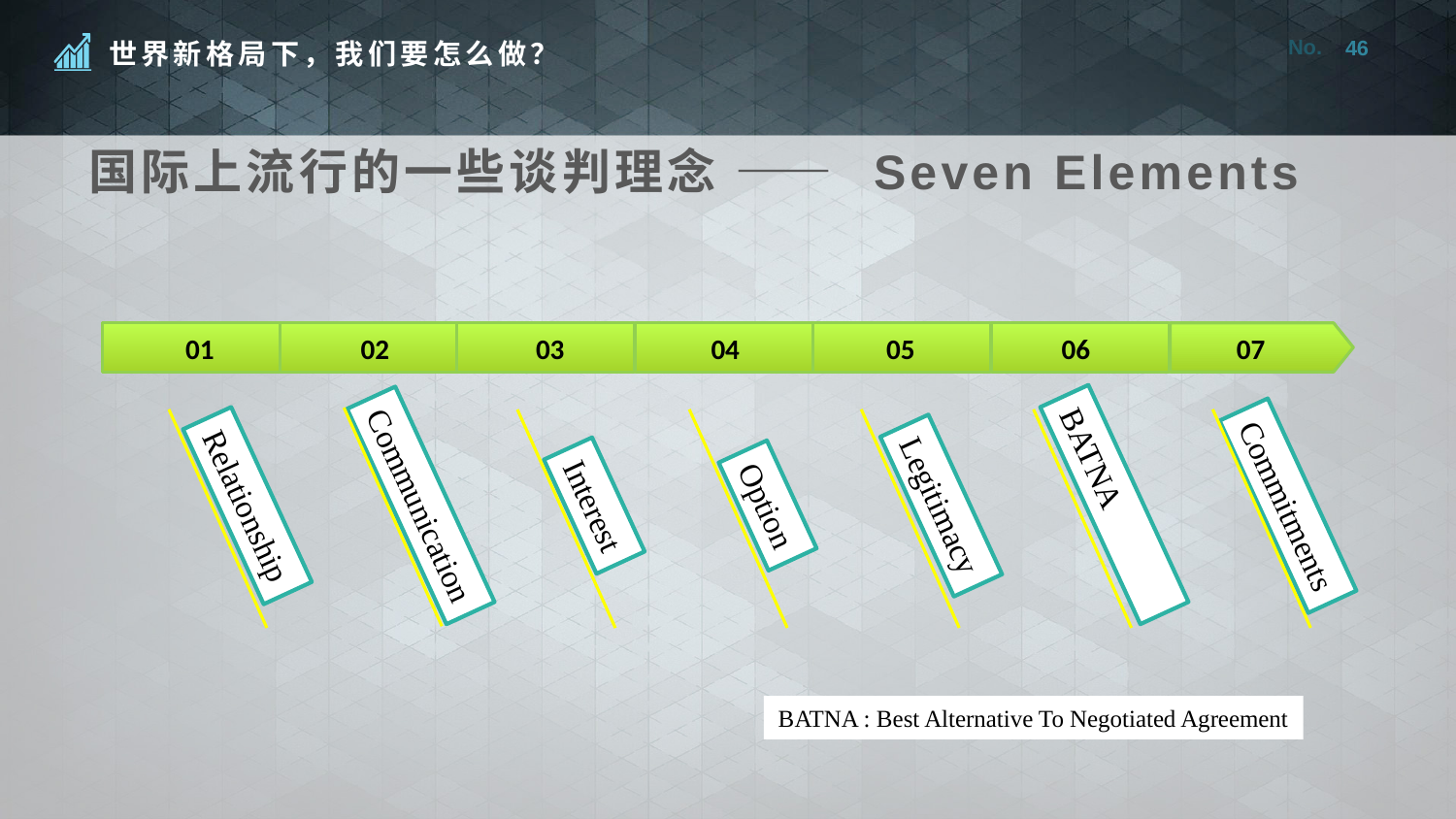

46
国际上流行的一些谈判理念 ——  Seven Elements

01
02
03
04
05
06
07

BATNA
Communication
Relationship
Interest
Option
Legitimacy
Commitments
BATNA : Best Alternative To Negotiated Agreement